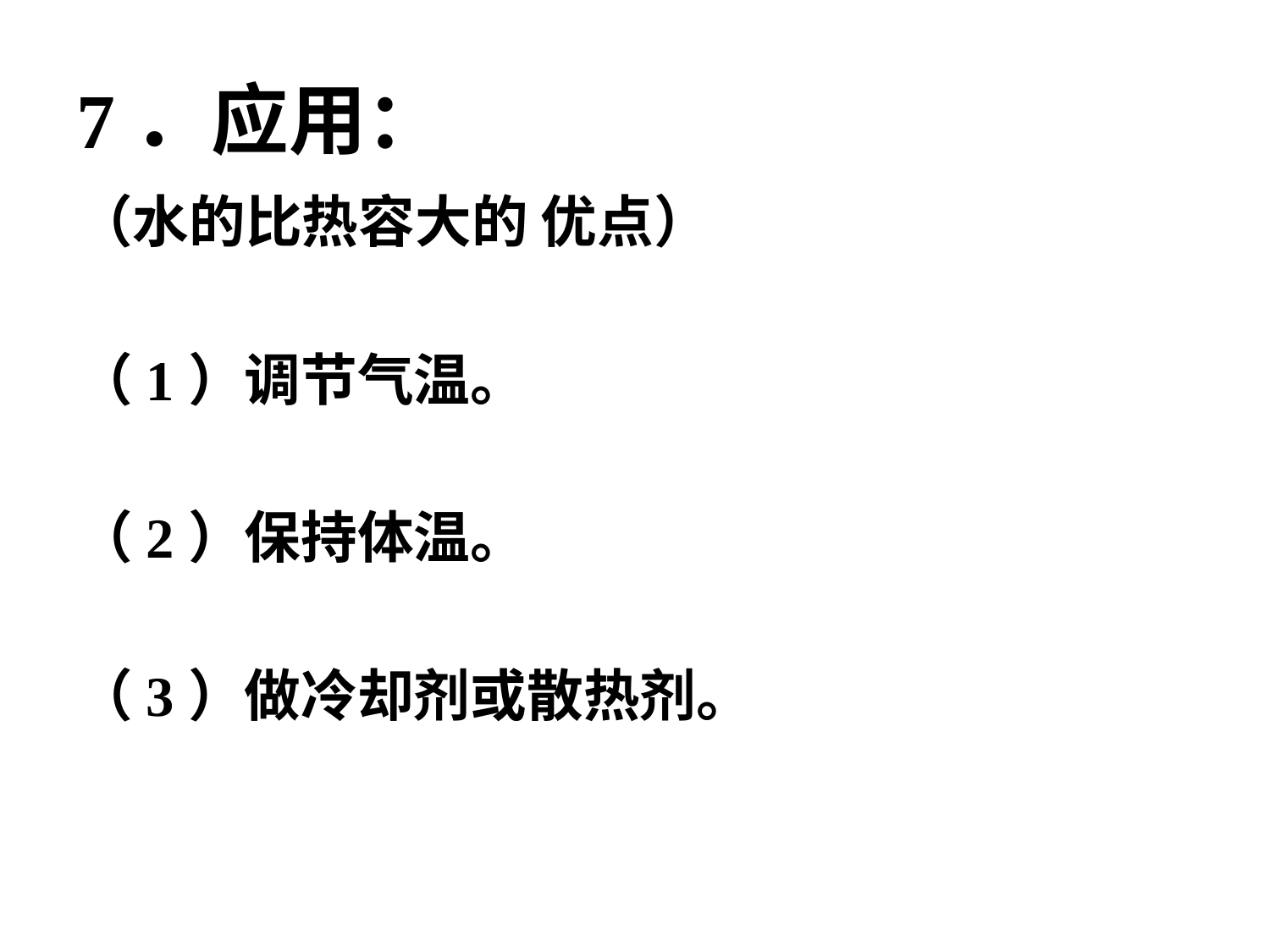

# 7．应用：
（水的比热容大的 优点）

（1）调节气温。

（2）保持体温。

（3）做冷却剂或散热剂。